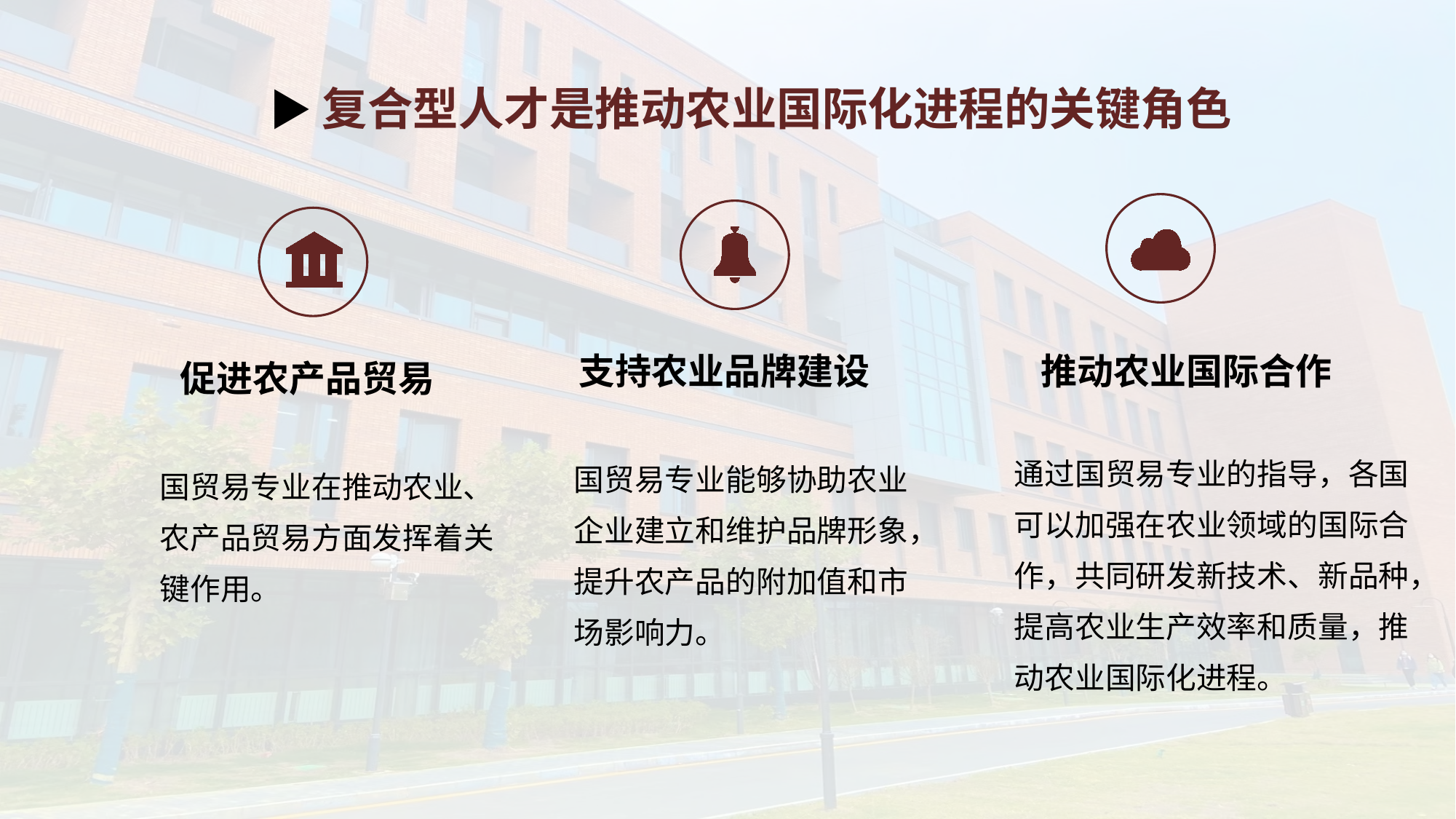

▶复合型人才是推动农业国际化进程的关键角色

支持农业品牌建设
推动农业国际合作
促进农产品贸易
通过国贸易专业的指导，各国可以加强在农业领域的国际合作，共同研发新技术、新品种，提高农业生产效率和质量，推动农业国际化进程。
国贸易专业能够协助农业企业建立和维护品牌形象，提升农产品的附加值和市场影响力。
国贸易专业在推动农业、农产品贸易方面发挥着关键作用。